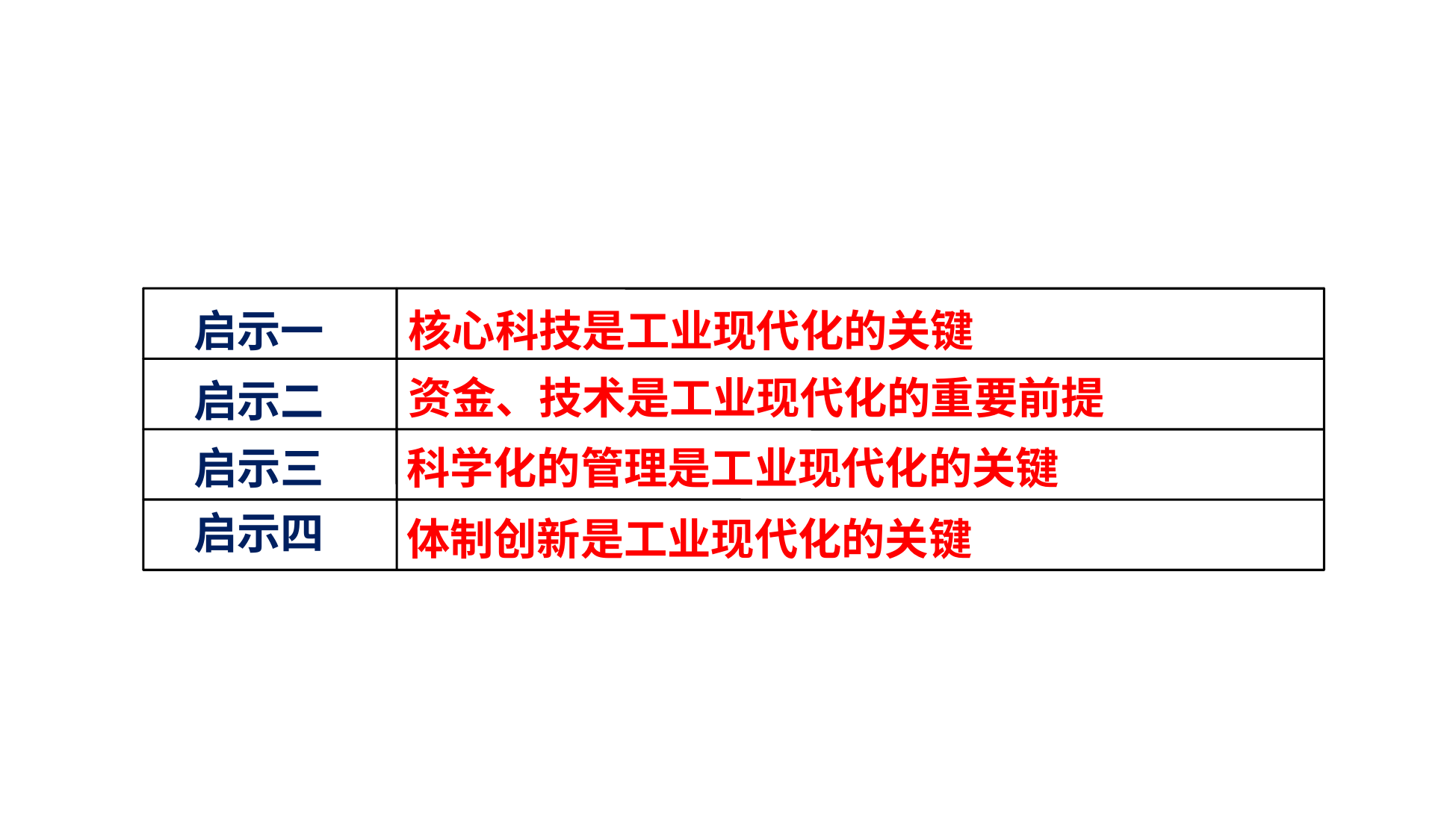

启示一
核心科技是工业现代化的关键
资金、技术是工业现代化的重要前提
启示二
启示三
科学化的管理是工业现代化的关键
启示四
体制创新是工业现代化的关键